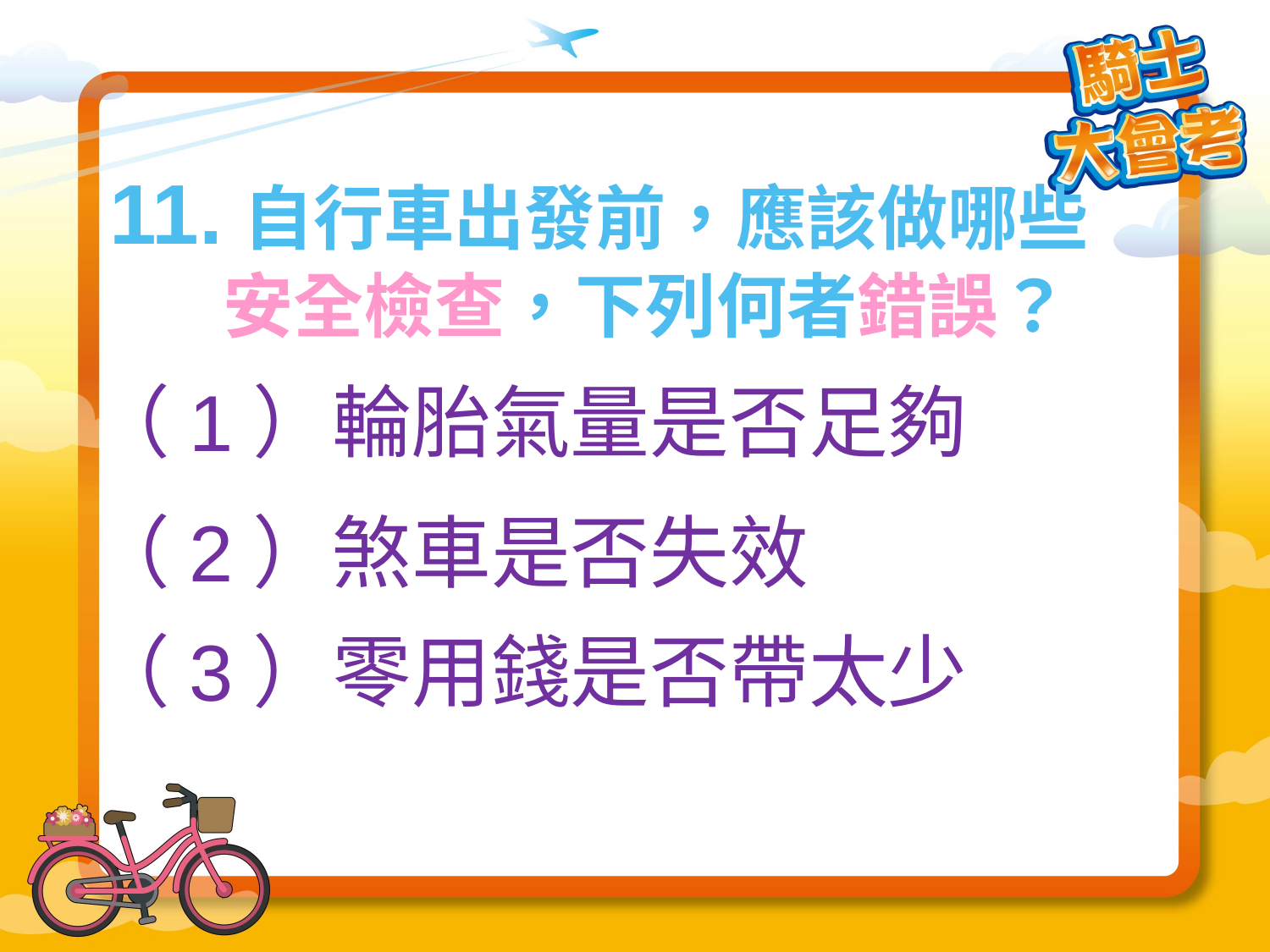

11.自行車出發前，應該做哪些
      安全檢查，下列何者錯誤？
（1）輪胎氣量是否足夠

（2）煞車是否失效
（3）零用錢是否帶太少